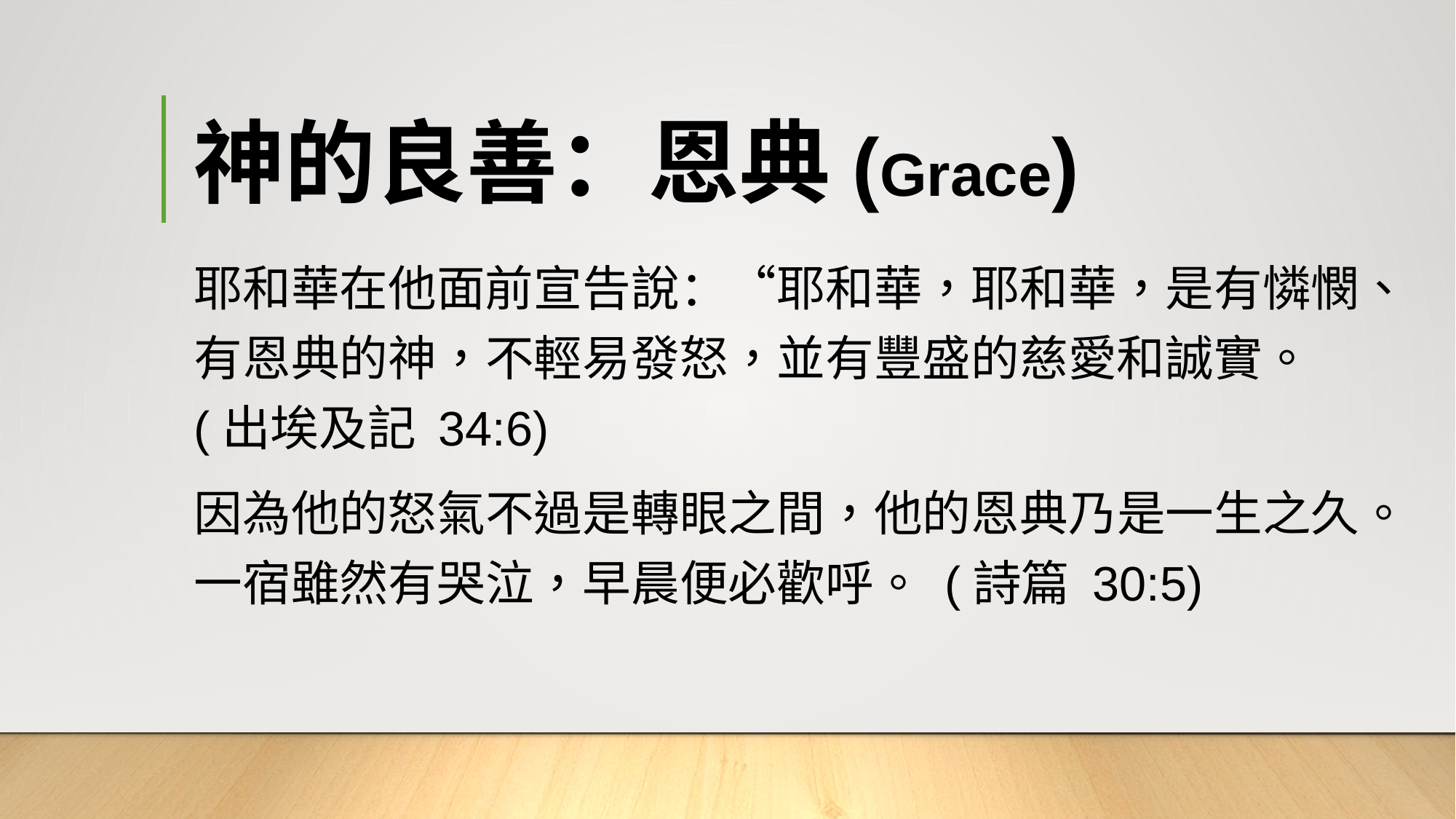

# 神的良善：恩典(Grace)
耶和華在他面前宣告說：“耶和華，耶和華，是有憐憫、有恩典的神，不輕易發怒，並有豐盛的慈愛和誠實。 (出埃及記 34:6)
因為他的怒氣不過是轉眼之間，他的恩典乃是一生之久。一宿雖然有哭泣，早晨便必歡呼。 (詩篇 30:5)